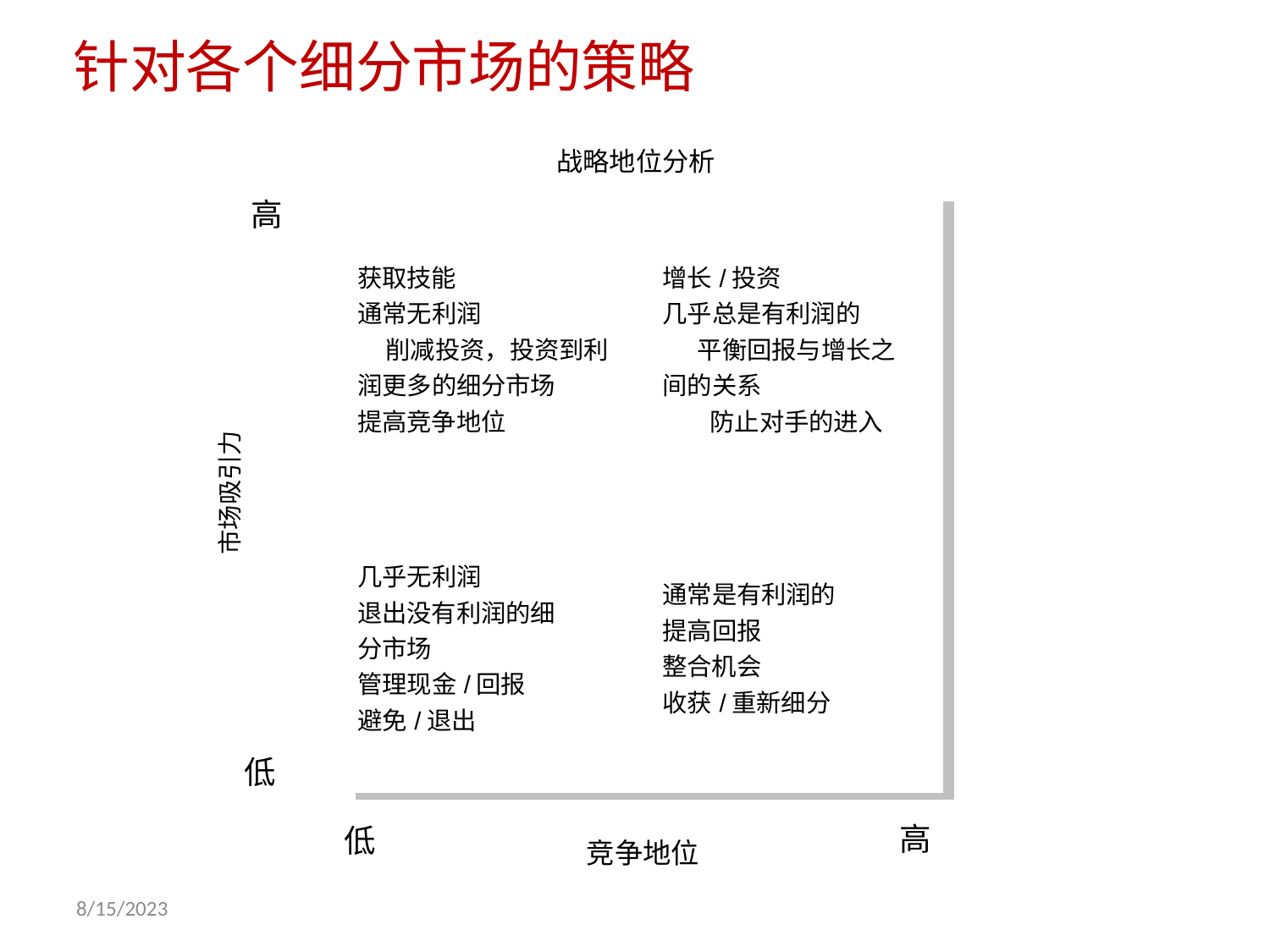

针对各个细分市场的策略

			战略地位分析

		高

	低
| 获取技能 通常无利润 削减投资，投资到利 润更多的细分市场 提高竞争地位 | 增长/投资 几乎总是有利润的 平衡回报与增长之 间的关系 防止对手的进入 |
| --- | --- |
| 几乎无利润 退出没有利润的细 分市场 管理现金/回报 避免/退出 | 通常是有利润的 提高回报 整合机会 收获/重新细分 |

市场吸引力
高
低
竞争地位
8/15/2023